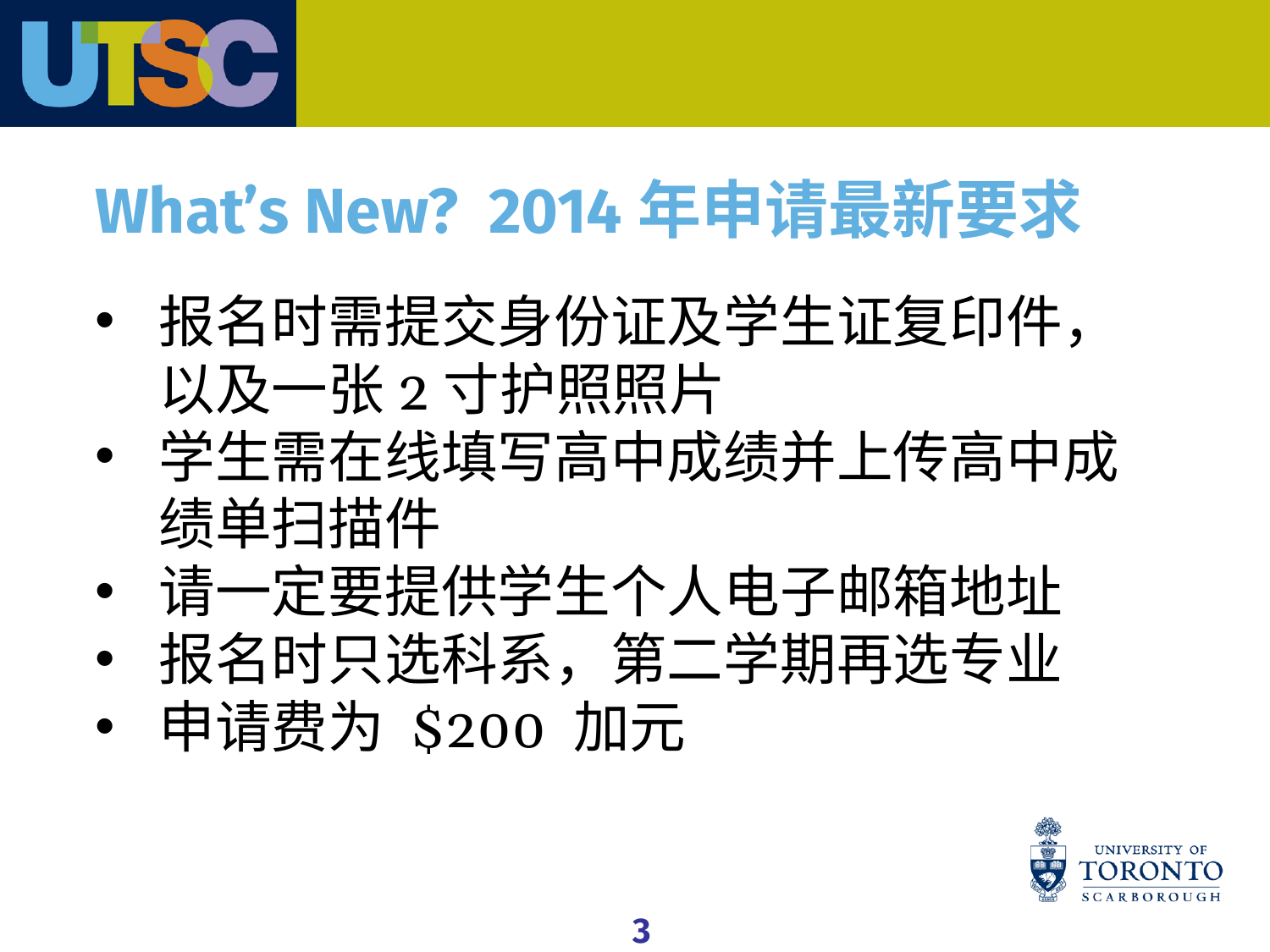

# What’s New?  2014年申请最新要求
报名时需提交身份证及学生证复印件，以及一张2寸护照照片
学生需在线填写高中成绩并上传高中成绩单扫描件
请一定要提供学生个人电子邮箱地址
报名时只选科系，第二学期再选专业
申请费为 $200 加元
3